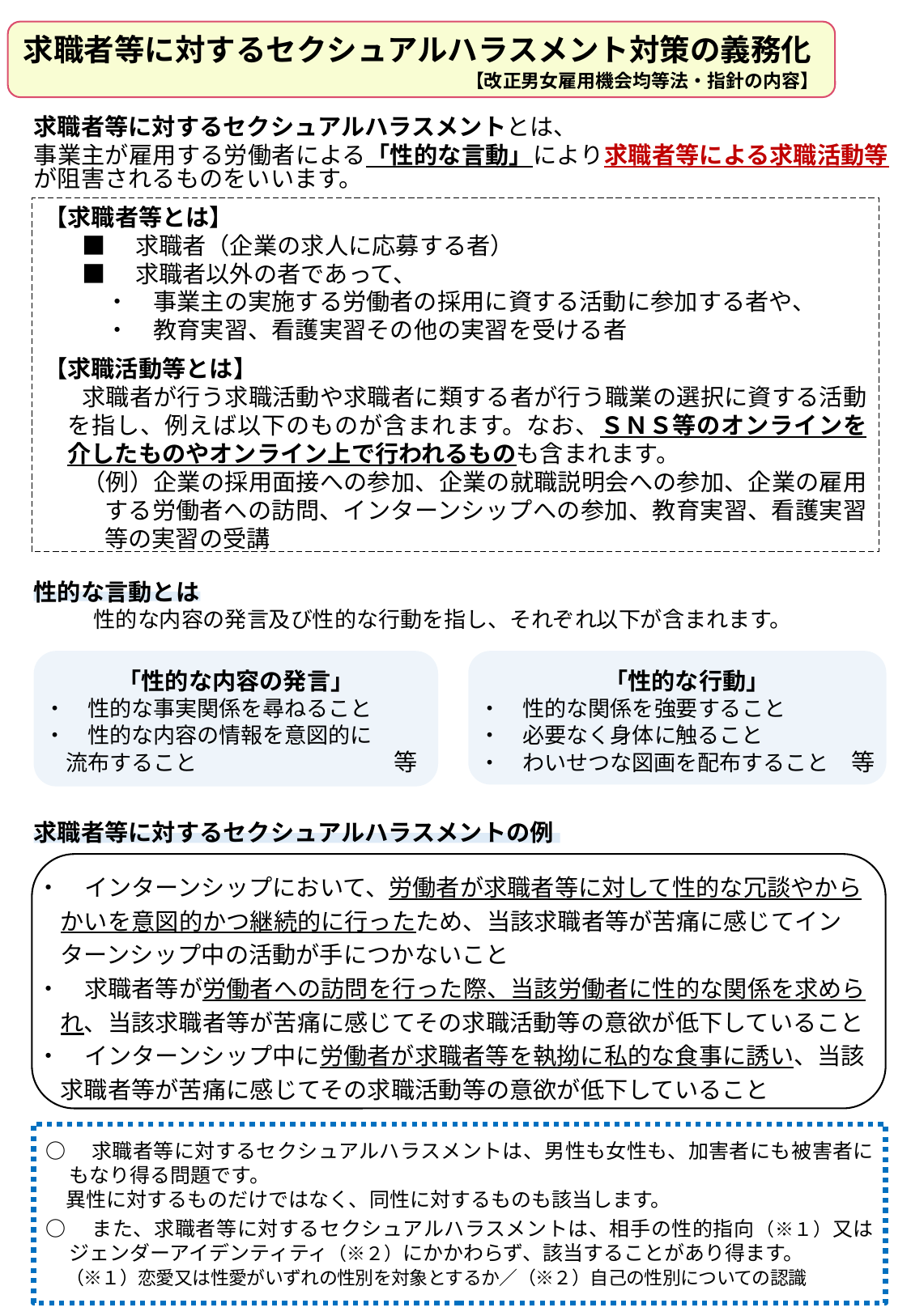

求職者等に対するセクシュアルハラスメント対策の義務化
【改正男女雇用機会均等法・指針の内容】
求職者等に対するセクシュアルハラスメントとは、
事業主が雇用する労働者による「性的な言動」により求職者等による求職活動等が阻害されるものをいいます。
【求職者等とは】
■　求職者（企業の求人に応募する者）
■　求職者以外の者であって、
　・　事業主の実施する労働者の採用に資する活動に参加する者や、
　・　教育実習、看護実習その他の実習を受ける者

【求職活動等とは】
求職者が行う求職活動や求職者に類する者が行う職業の選択に資する活動を指し、例えば以下のものが含まれます。なお、ＳＮＳ等のオンラインを介したものやオンライン上で行われるものも含まれます。
（例）企業の採用面接への参加、企業の就職説明会への参加、企業の雇用する労働者への訪問、インターンシップへの参加、教育実習、看護実習等の実習の受講
性的な言動とは
　性的な内容の発言及び性的な行動を指し、それぞれ以下が含まれます。

「性的な内容の発言」
・　性的な事実関係を尋ねること
・　性的な内容の情報を意図的に
　流布すること　　　　　　　　　等
「性的な行動」
・　性的な関係を強要すること
・　必要なく身体に触ること
・　わいせつな図画を配布すること　等

求職者等に対するセクシュアルハラスメントの例

・　インターンシップにおいて、労働者が求職者等に対して性的な冗談やからかいを意図的かつ継続的に行ったため、当該求職者等が苦痛に感じてインターンシップ中の活動が手につかないこと
・　求職者等が労働者への訪問を行った際、当該労働者に性的な関係を求められ、当該求職者等が苦痛に感じてその求職活動等の意欲が低下していること
・　インターンシップ中に労働者が求職者等を執拗に私的な食事に誘い、当該求職者等が苦痛に感じてその求職活動等の意欲が低下していること

○　求職者等に対するセクシュアルハラスメントは、男性も女性も、加害者にも被害者にもなり得る問題です。
　異性に対するものだけではなく、同性に対するものも該当します。

○　また、求職者等に対するセクシュアルハラスメントは、相手の性的指向（※１）又はジェンダーアイデンティティ（※２）にかかわらず、該当することがあり得ます。
　（※１）恋愛又は性愛がいずれの性別を対象とするか／（※２）自己の性別についての認識